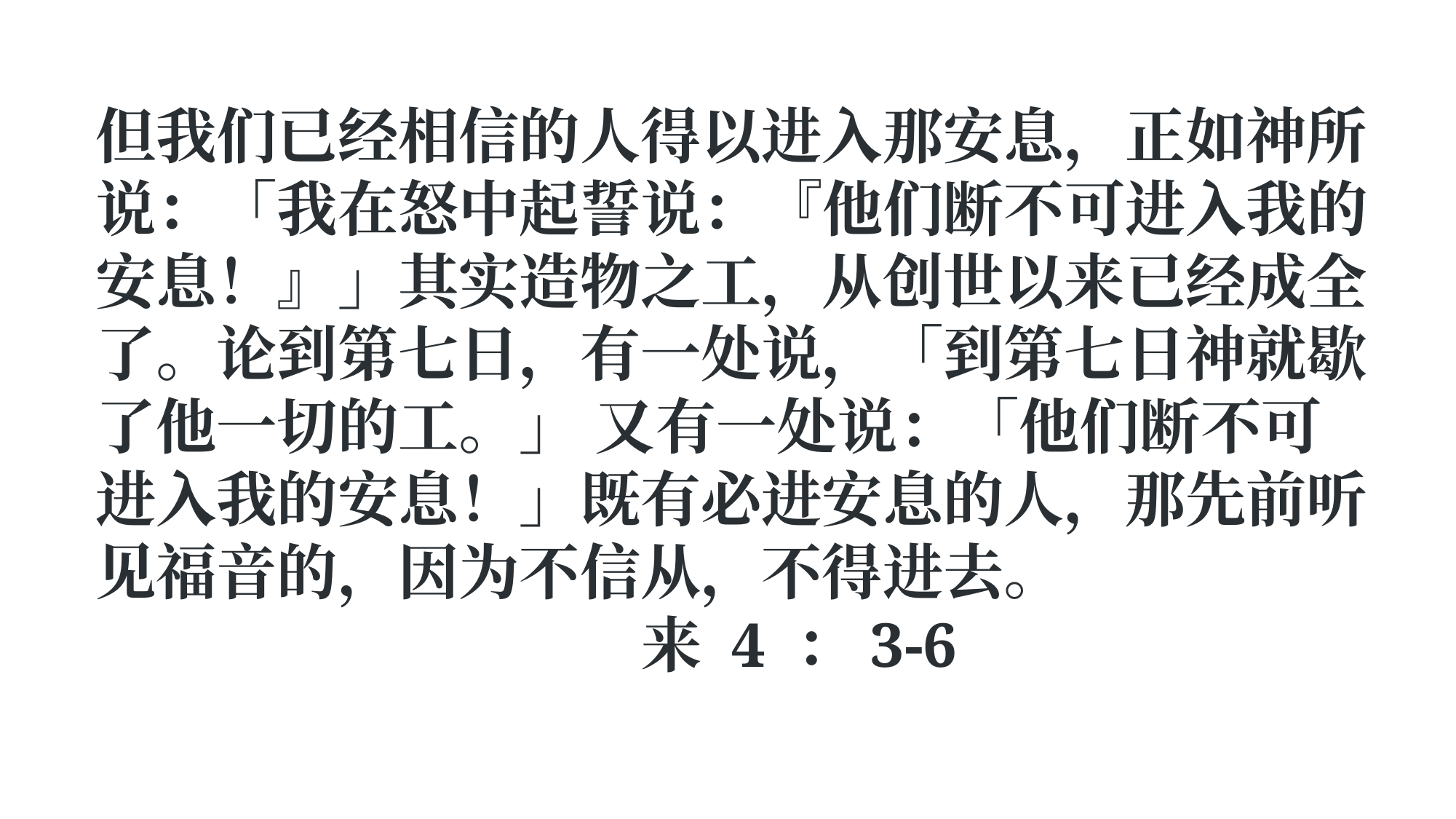

但我们已经相信的人得以进入那安息，正如神所说：「我在怒中起誓说：『他们断不可进入我的安息！』」其实造物之工，从创世以来已经成全了。论到第七日，有一处说，「到第七日神就歇了他一切的工。」 又有一处说：「他们断不可进入我的安息！」既有必进安息的人，那先前听见福音的，因为不信从，不得进去。								来 4 ：3-6